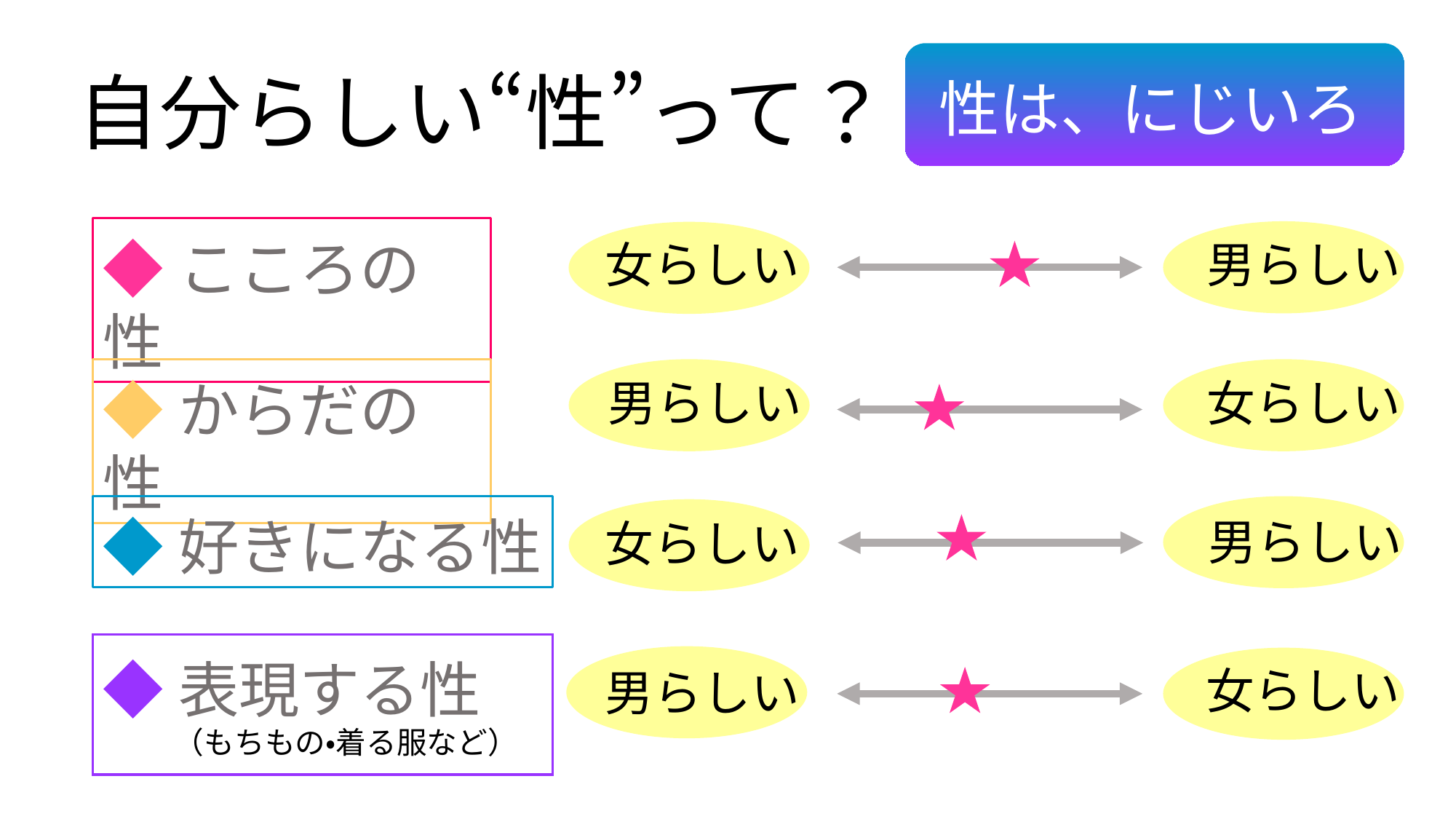

性は、にじいろ
自分らしい“性”って？
◆こころの性
◆からだの性
◆好きになる性

◆表現する性
（もちもの・着る服など）

男らしい

女らしい

男らしい

女らしい

男らしい

女らしい

男らしい

女らしい